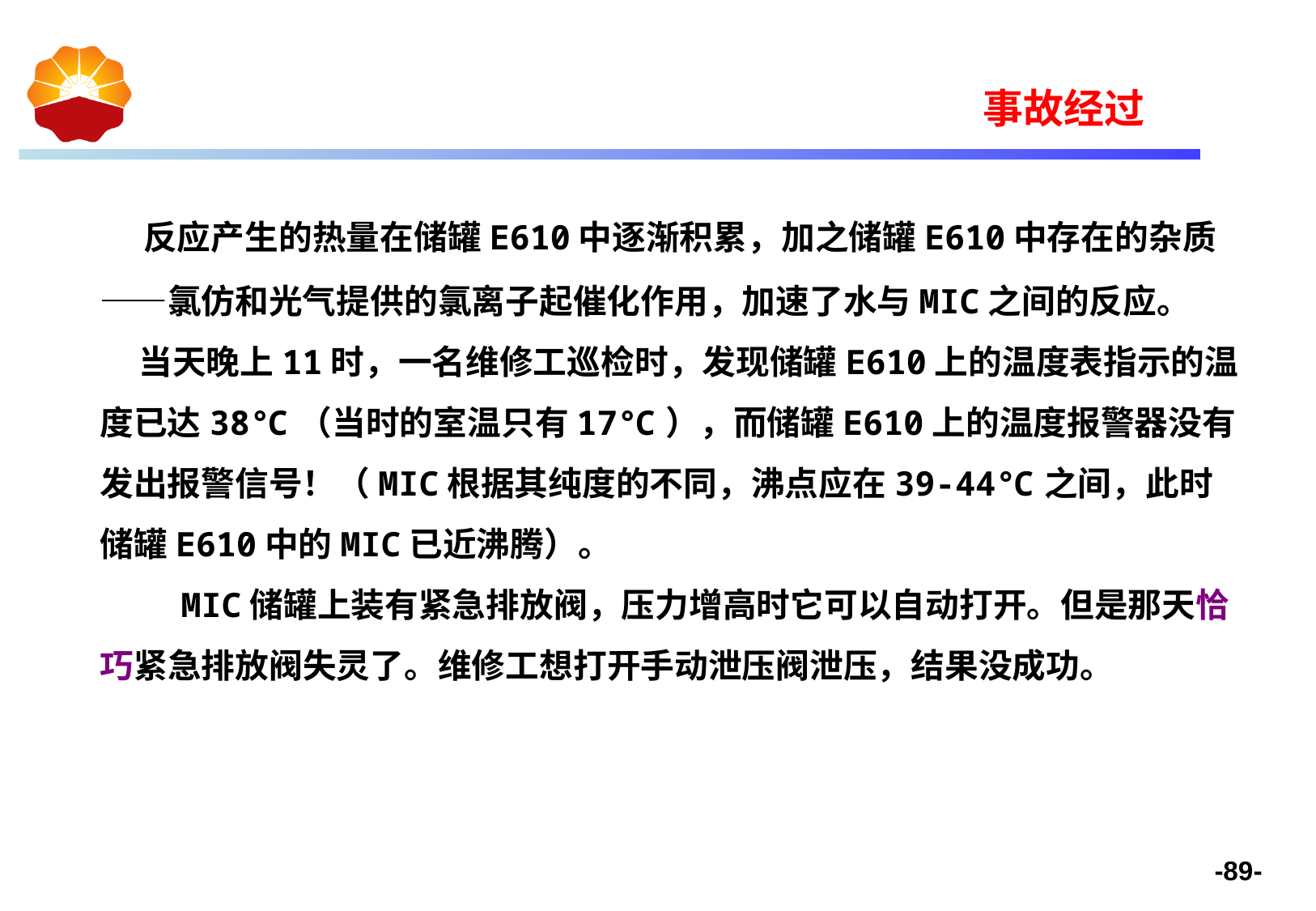

事故经过
   反应产生的热量在储罐E610中逐渐积累，加之储罐E610中存在的杂质——氯仿和光气提供的氯离子起催化作用，加速了水与MIC之间的反应。
    当天晚上11时，一名维修工巡检时，发现储罐E610上的温度表指示的温度已达38℃（当时的室温只有17℃），而储罐E610上的温度报警器没有发出报警信号！（MIC根据其纯度的不同，沸点应在39-44℃之间，此时储罐E610中的MIC已近沸腾）。
    MIC储罐上装有紧急排放阀，压力增高时它可以自动打开。但是那天恰巧紧急排放阀失灵了。维修工想打开手动泄压阀泄压，结果没成功。